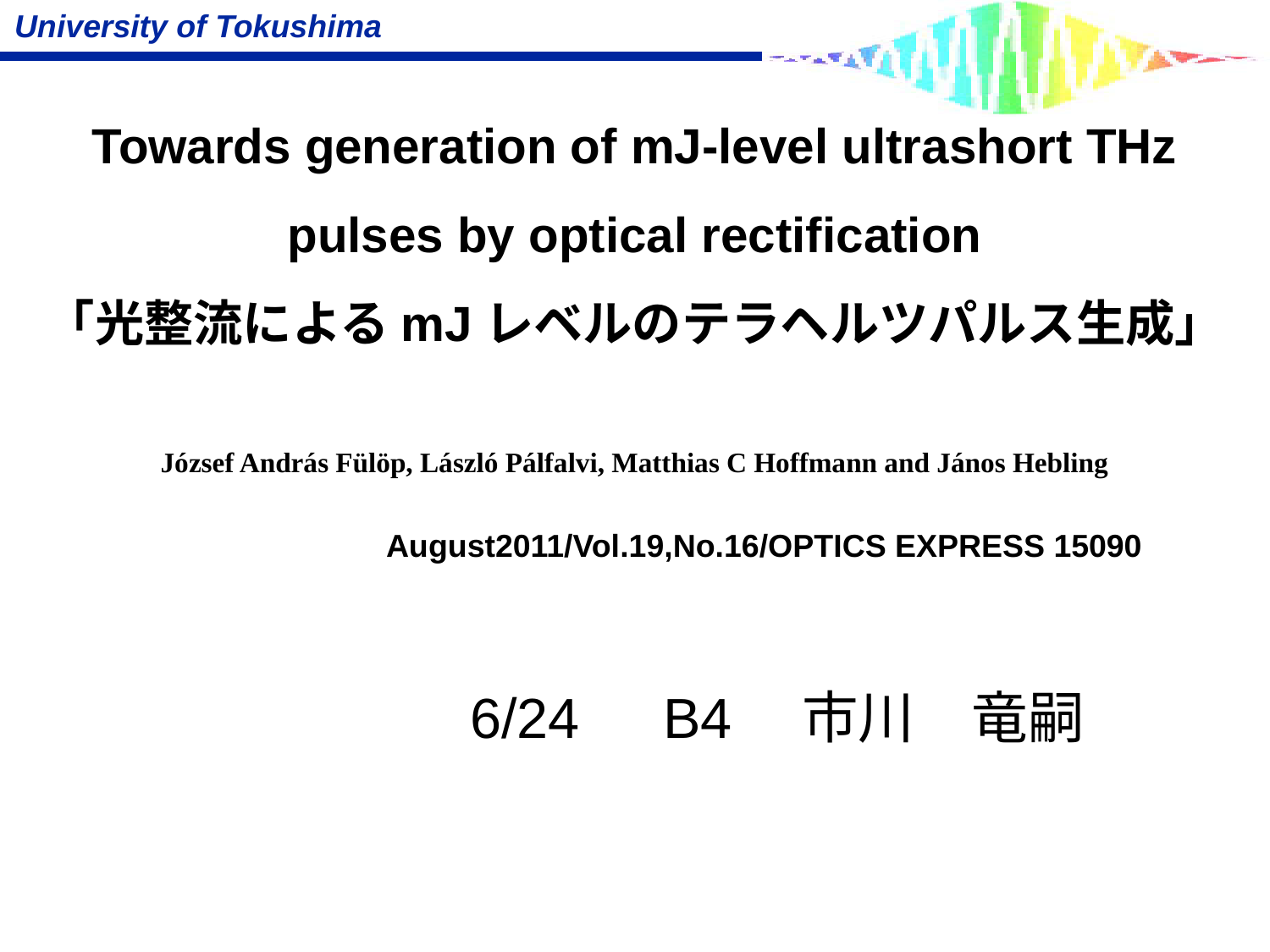

# Towards generation of mJ-level ultrashort THz pulses by optical rectification 「光整流によるmJレベルのテラヘルツパルス生成」 József András Fülöp, László Pálfalvi, Matthias C Hoffmann and János Hebling 　　　　　August2011/Vol.19,No.16/OPTICS EXPRESS 15090
6/24　B4　市川　竜嗣